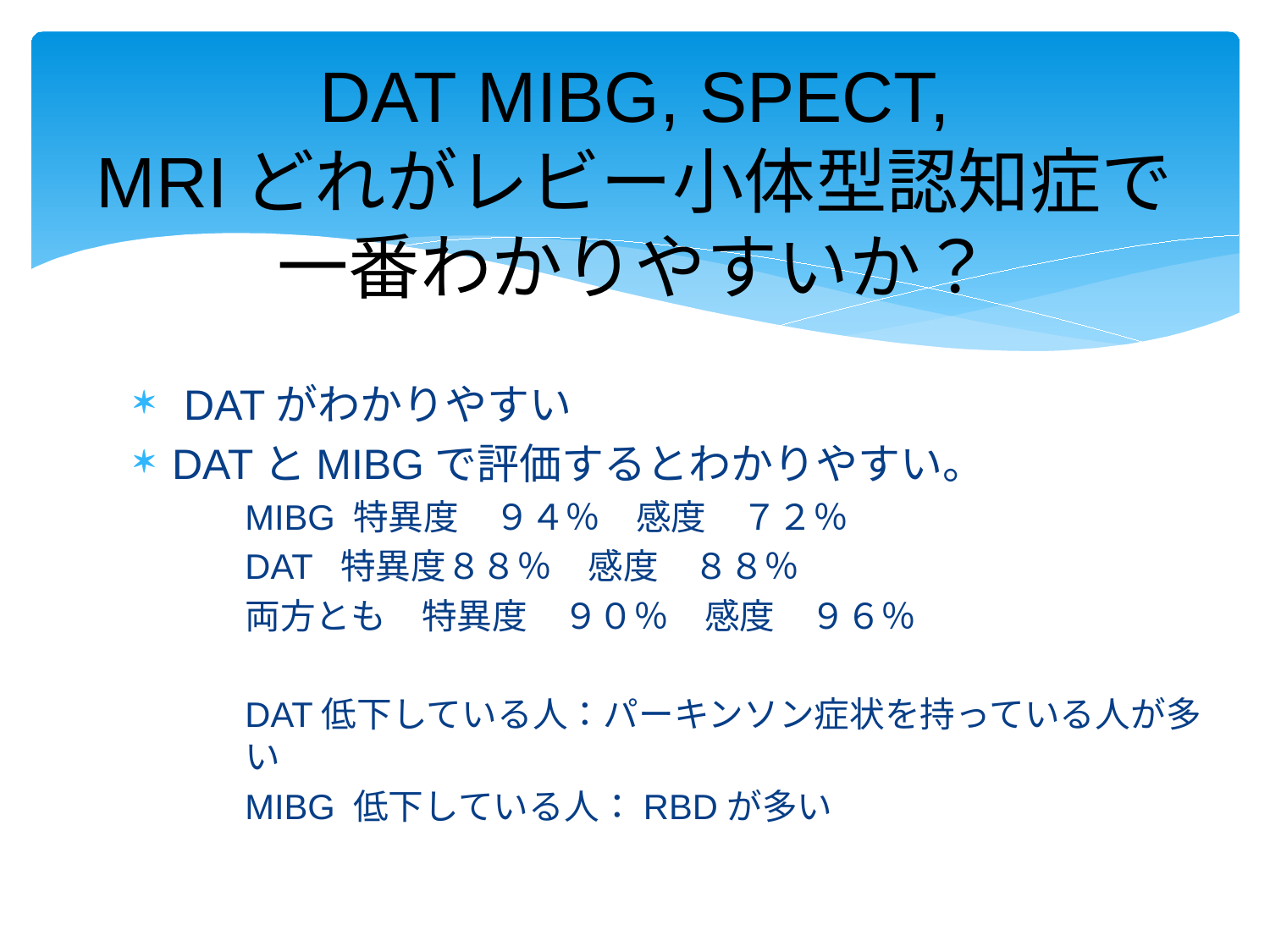

# DAT MIBG, SPECT, MRIどれがレビー小体型認知症で一番わかりやすいか？
 DATがわかりやすい
DATとMIBGで評価するとわかりやすい。
MIBG 特異度　９４％　感度　７２％
DAT  特異度８８％　感度　８８％
両方とも　特異度　９０％　感度　９６％

DAT低下している人：パーキンソン症状を持っている人が多い
MIBG 低下している人：RBDが多い